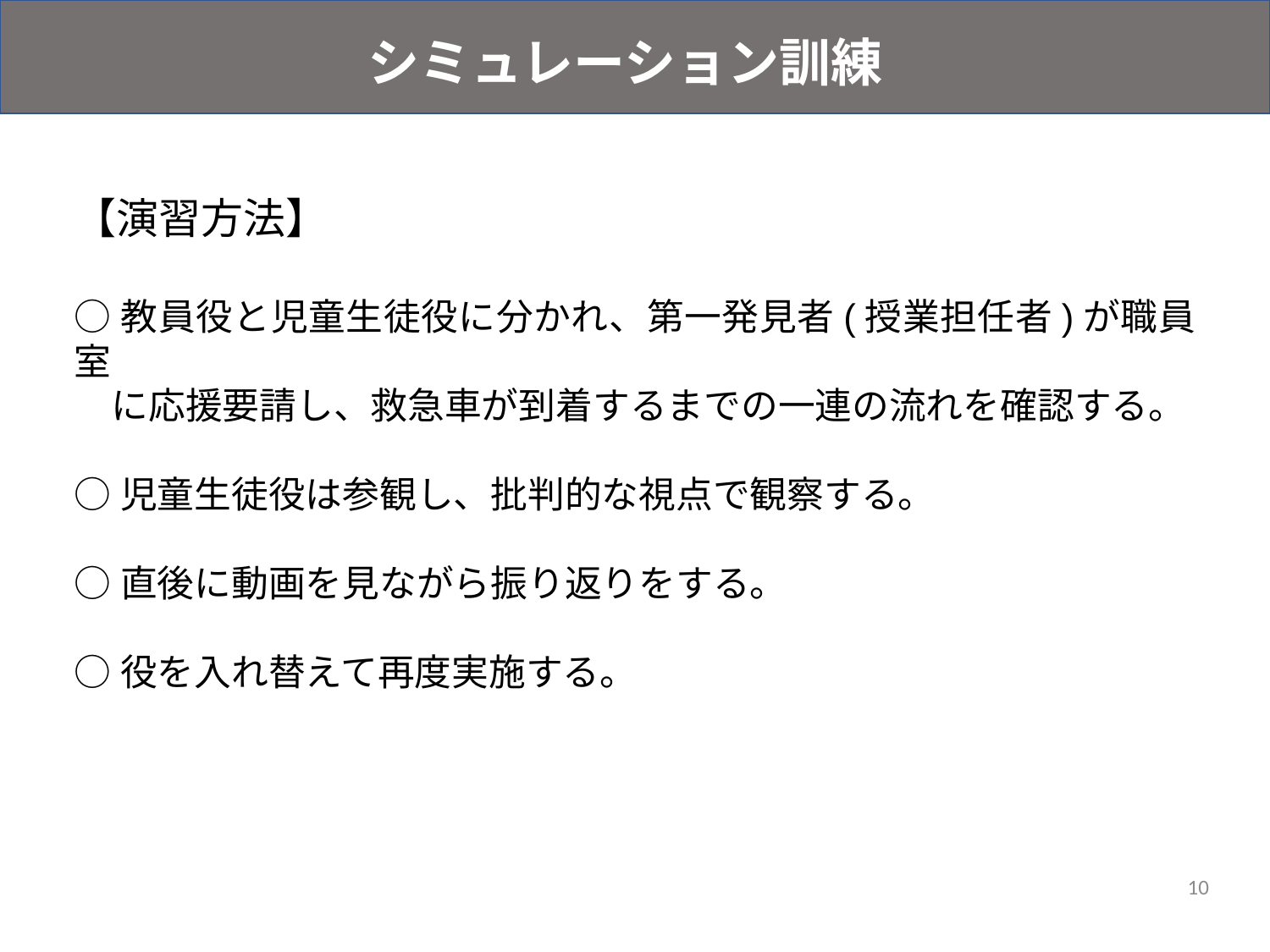

シミュレーション訓練

【演習方法】

○教員役と児童生徒役に分かれ、第一発見者(授業担任者)が職員室
　に応援要請し、救急車が到着するまでの一連の流れを確認する。

○児童生徒役は参観し、批判的な視点で観察する。

○直後に動画を見ながら振り返りをする。

○役を入れ替えて再度実施する。

10